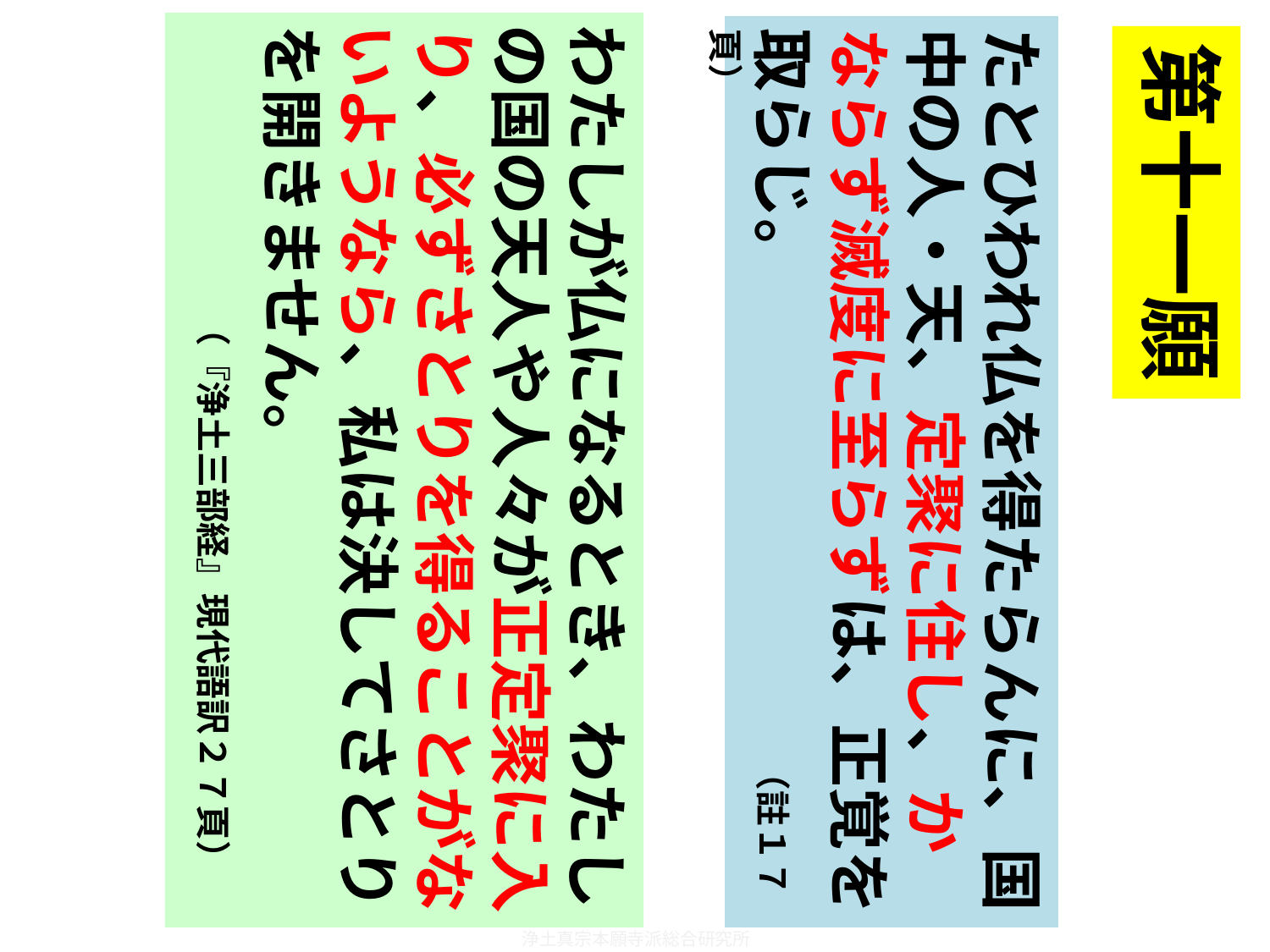

わたしが仏になるとき、わたしの国の天人や人々が正定聚に入り、必ずさとりを得ることがないようなら、私は決してさとりを開きません。
　　　         （『浄土三部経』現代語訳２７頁）
たとひわれ仏を得たらんに、国中の人・天、定聚に住し、かならず滅度に至らずは、正覚を取らじ。　　     　　　　　 （註１７頁）
第十一願